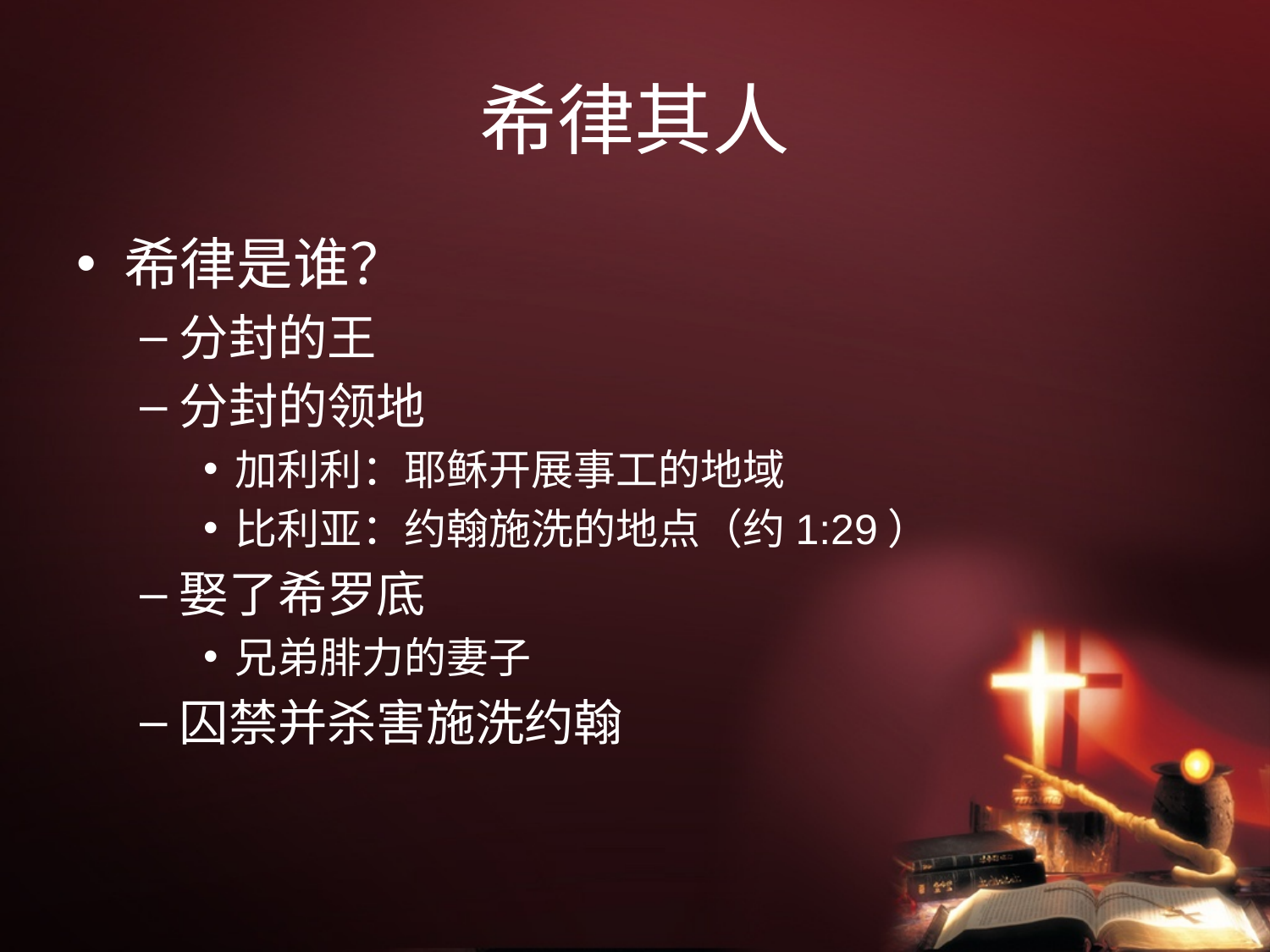

# 希律其人
希律是谁？
分封的王
分封的领地
加利利：耶稣开展事工的地域
比利亚：约翰施洗的地点（约1:29）
娶了希罗底
兄弟腓力的妻子
囚禁并杀害施洗约翰